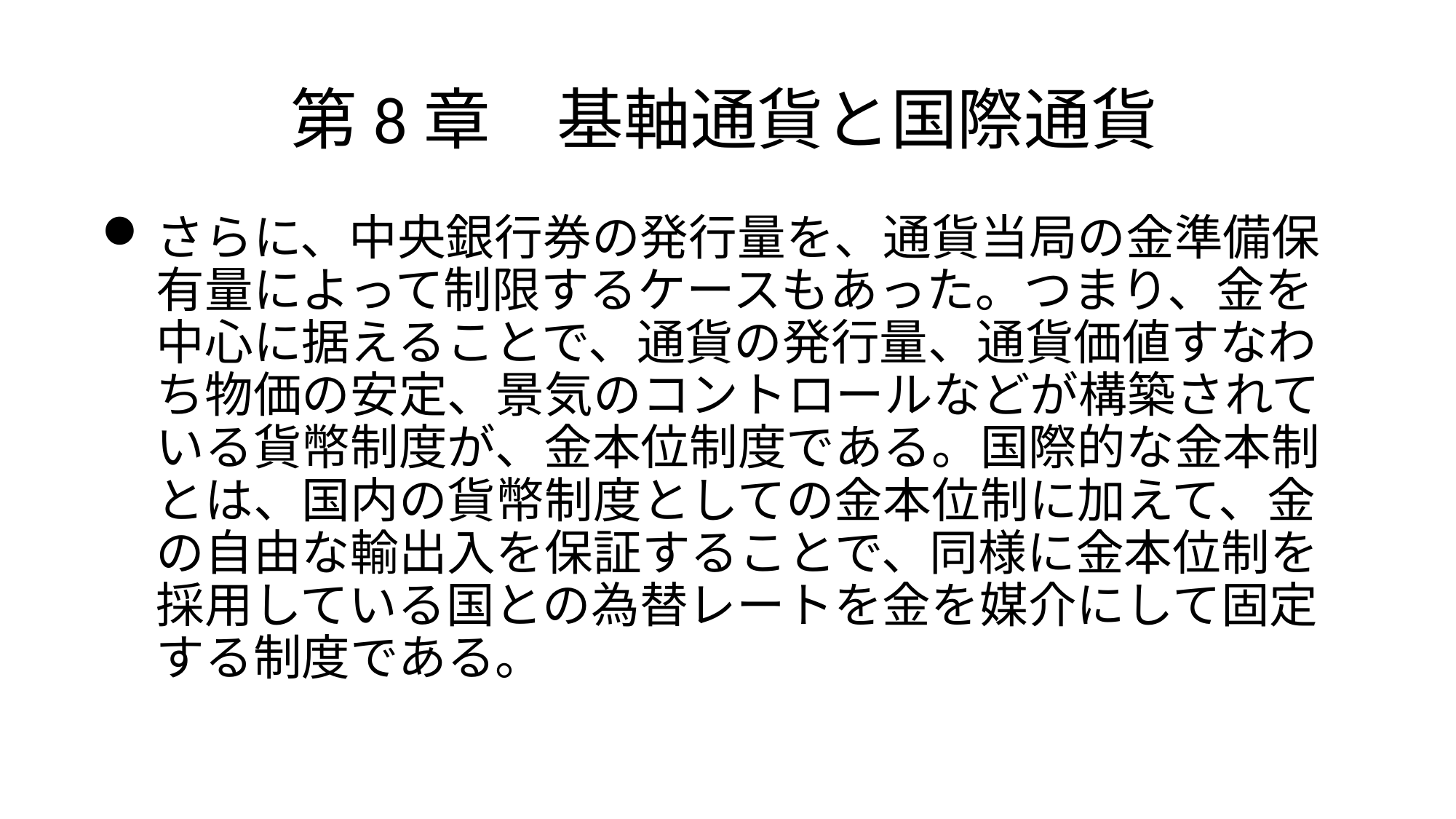

# 第8章　基軸通貨と国際通貨
さらに、中央銀行券の発行量を、通貨当局の金準備保有量によって制限するケースもあった。つまり、金を中心に据えることで、通貨の発行量、通貨価値すなわち物価の安定、景気のコントロールなどが構築されている貨幣制度が、金本位制度である。国際的な金本制とは、国内の貨幣制度としての金本位制に加えて、金の自由な輸出入を保証することで、同様に金本位制を採用している国との為替レートを金を媒介にして固定する制度である。